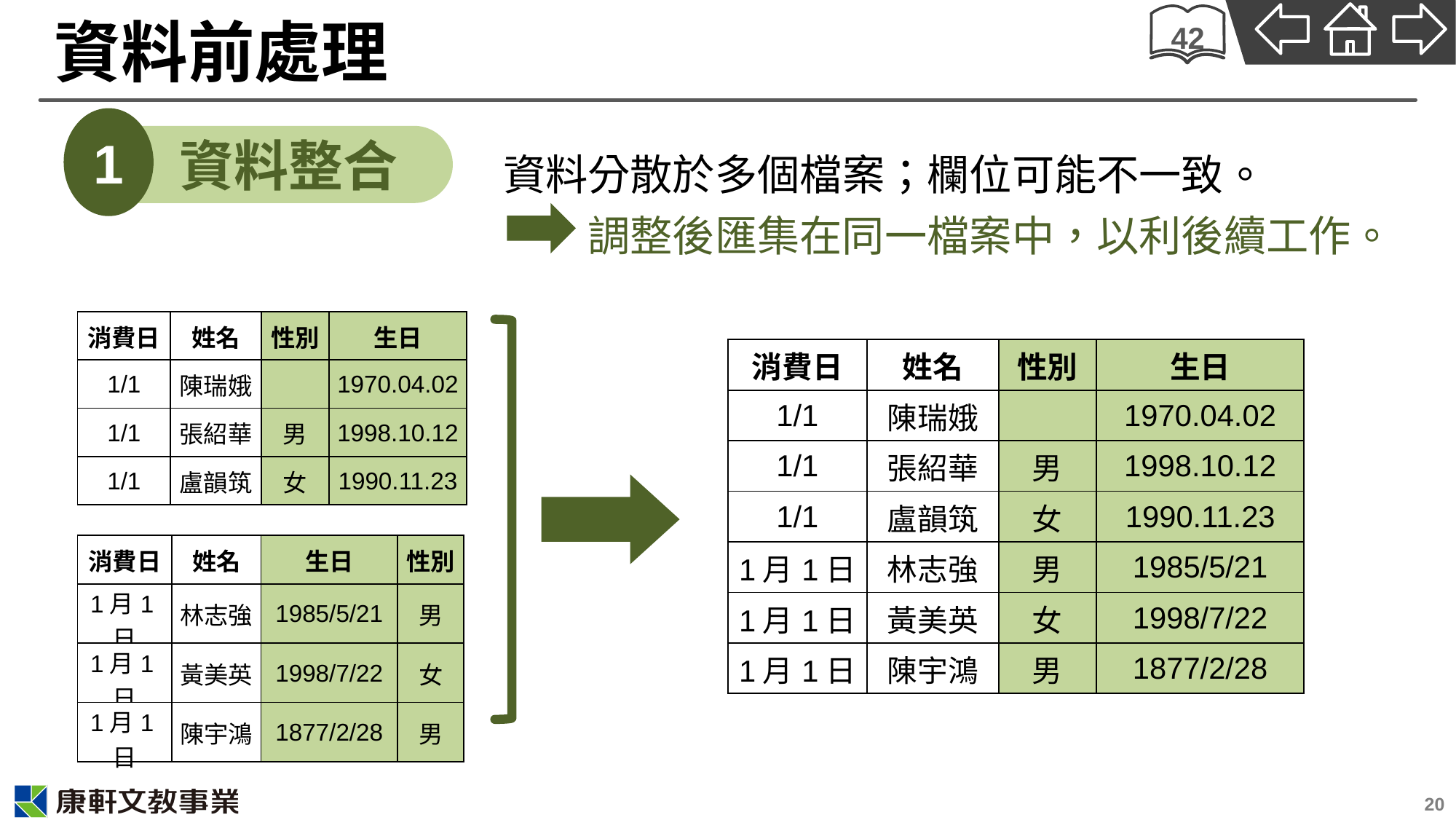

# 資料前處理
42
1

資料整合
資料分散於多個檔案；欄位可能不一致。
　　調整後匯集在同一檔案中，以利後續工作。

| 消費日 | 姓名 | 性別 | 生日 |
| --- | --- | --- | --- |
| 1/1 | 陳瑞娥 |  | 1970.04.02 |
| 1/1 | 張紹華 | 男 | 1998.10.12 |
| 1/1 | 盧韻筑 | 女 | 1990.11.23 |

| 消費日 | 姓名 | 性別 | 生日 |
| --- | --- | --- | --- |
| 1/1 | 陳瑞娥 |  | 1970.04.02 |
| 1/1 | 張紹華 | 男 | 1998.10.12 |
| 1/1 | 盧韻筑 | 女 | 1990.11.23 |
| 1月1日 | 林志強 | 男 | 1985/5/21 |
| 1月1日 | 黃美英 | 女 | 1998/7/22 |
| 1月1日 | 陳宇鴻 | 男 | 1877/2/28 |

| 消費日 | 姓名 | 生日 | 性別 |
| --- | --- | --- | --- |
| 1月1日 | 林志強 | 1985/5/21 | 男 |
| 1月1日 | 黃美英 | 1998/7/22 | 女 |
| 1月1日 | 陳宇鴻 | 1877/2/28 | 男 |
20